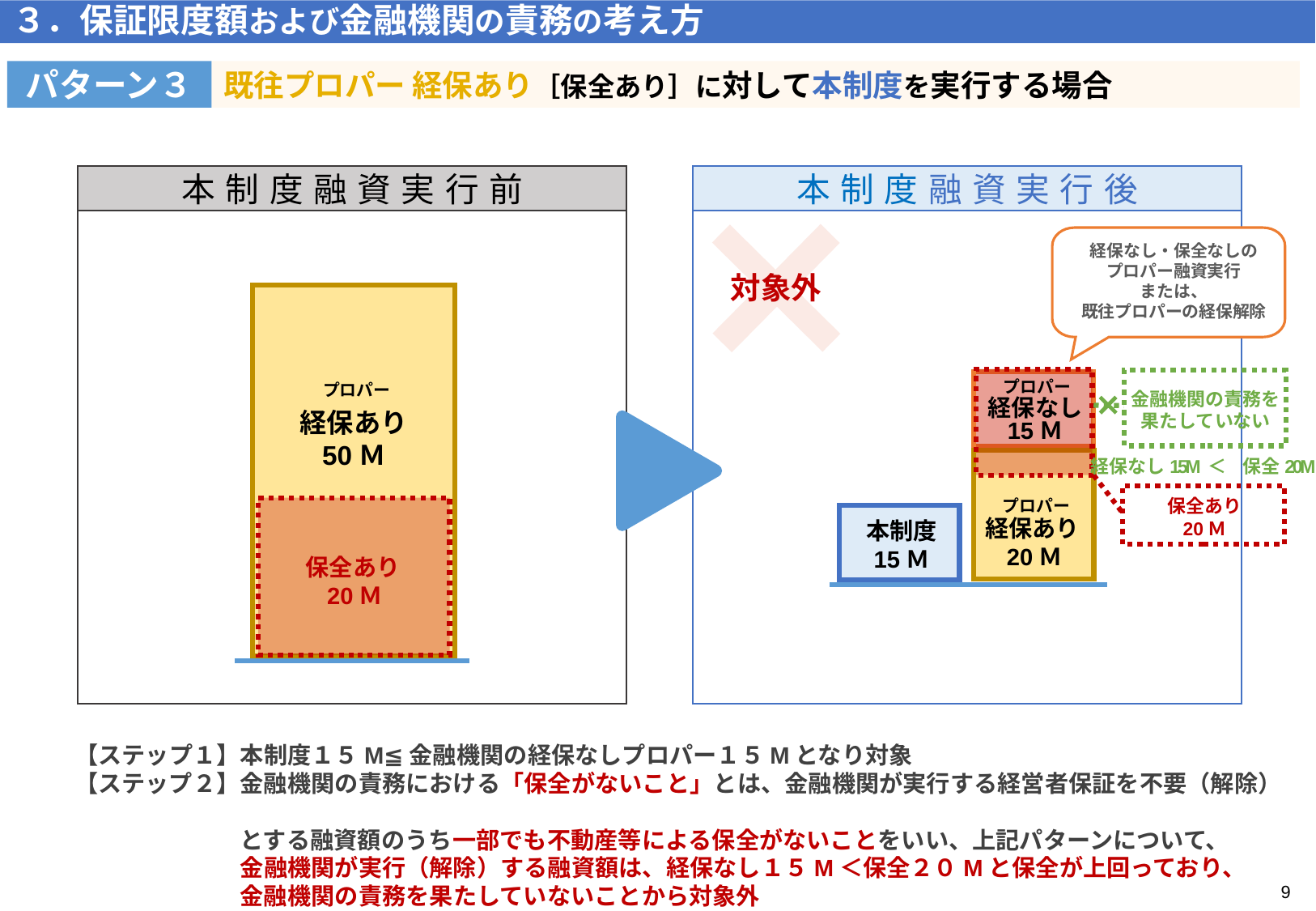

３．保証限度額および金融機関の責務の考え方
パターン３
既往プロパー 経保あり［保全あり］に対して本制度を実行する場合
本制度融資実行前

本制度融資実行後

対象外

経保なし・保全なしの
プロパー融資実行
または、
既往プロパーの経保解除
経保あり
50Ｍ

プロパー

プロパー
金融機関の責務を
果たしていない

経保なし
15Ｍ

経保なし15M ＜　保全20M

保全あり
20Ｍ
プロパー

経保あり20Ｍ
本制度
15Ｍ
保全あり20Ｍ
【ステップ１】本制度１５M≦金融機関の経保なしプロパー１５Mとなり対象
【ステップ２】金融機関の責務における「保全がないこと」とは、金融機関が実行する経営者保証を不要（解除）
　　　　　　　とする融資額のうち一部でも不動産等による保全がないことをいい、上記パターンについて、
　　　　　　　金融機関が実行（解除）する融資額は、経保なし１５M＜保全２０Mと保全が上回っており、
　　　　　　　金融機関の責務を果たしていないことから対象外
9